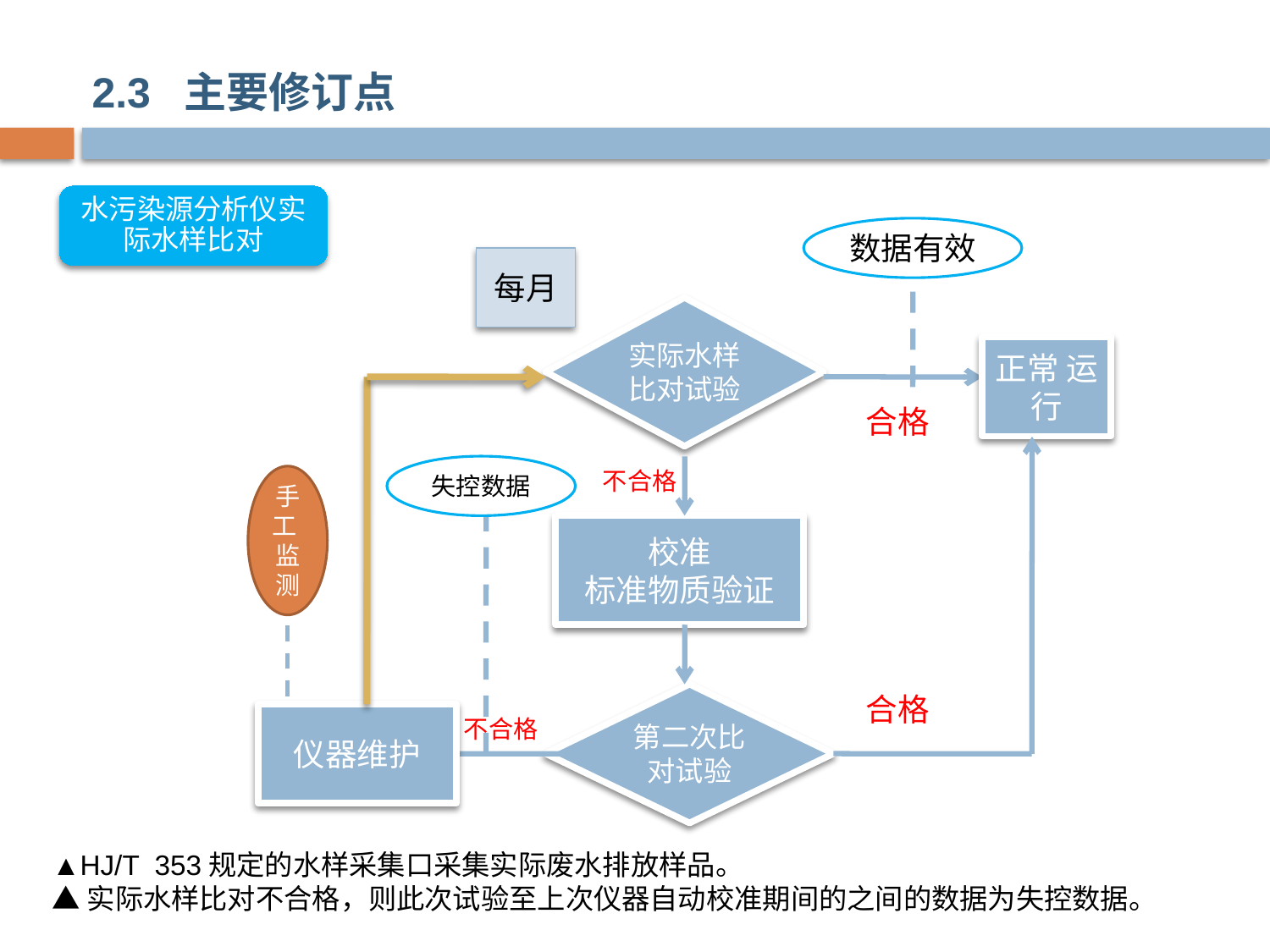

2.3  主要修订点

水污染源分析仪实际水样比对
数据有效
每月
实际水样比对试验
正常 运行
合格
失控数据
不合格
手工  监测
校准
标准物质验证
指标1：零点和量程周漂移
第二次比对试验
合格
仪器维护
不合格
▲HJ/T  353规定的水样采集口采集实际废水排放样品。
▲实际水样比对不合格，则此次试验至上次仪器自动校准期间的之间的数据为失控数据。
24